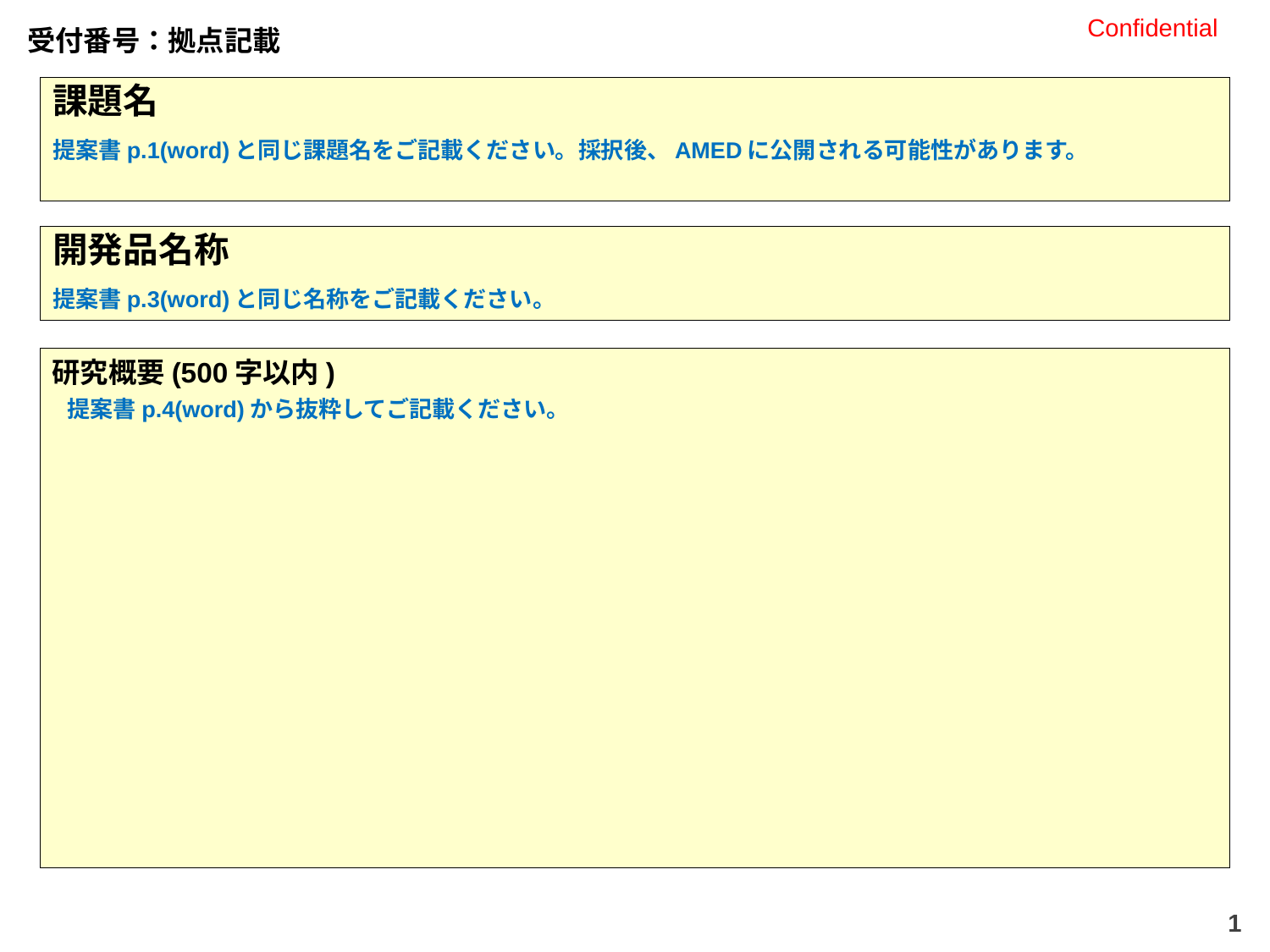

Confidential
受付番号：拠点記載
課題名
提案書p.1(word)と同じ課題名をご記載ください。採択後、AMEDに公開される可能性があります。

開発品名称
提案書p.3(word)と同じ名称をご記載ください。

研究概要(500字以内)

提案書p.4(word)から抜粋してご記載ください。
1